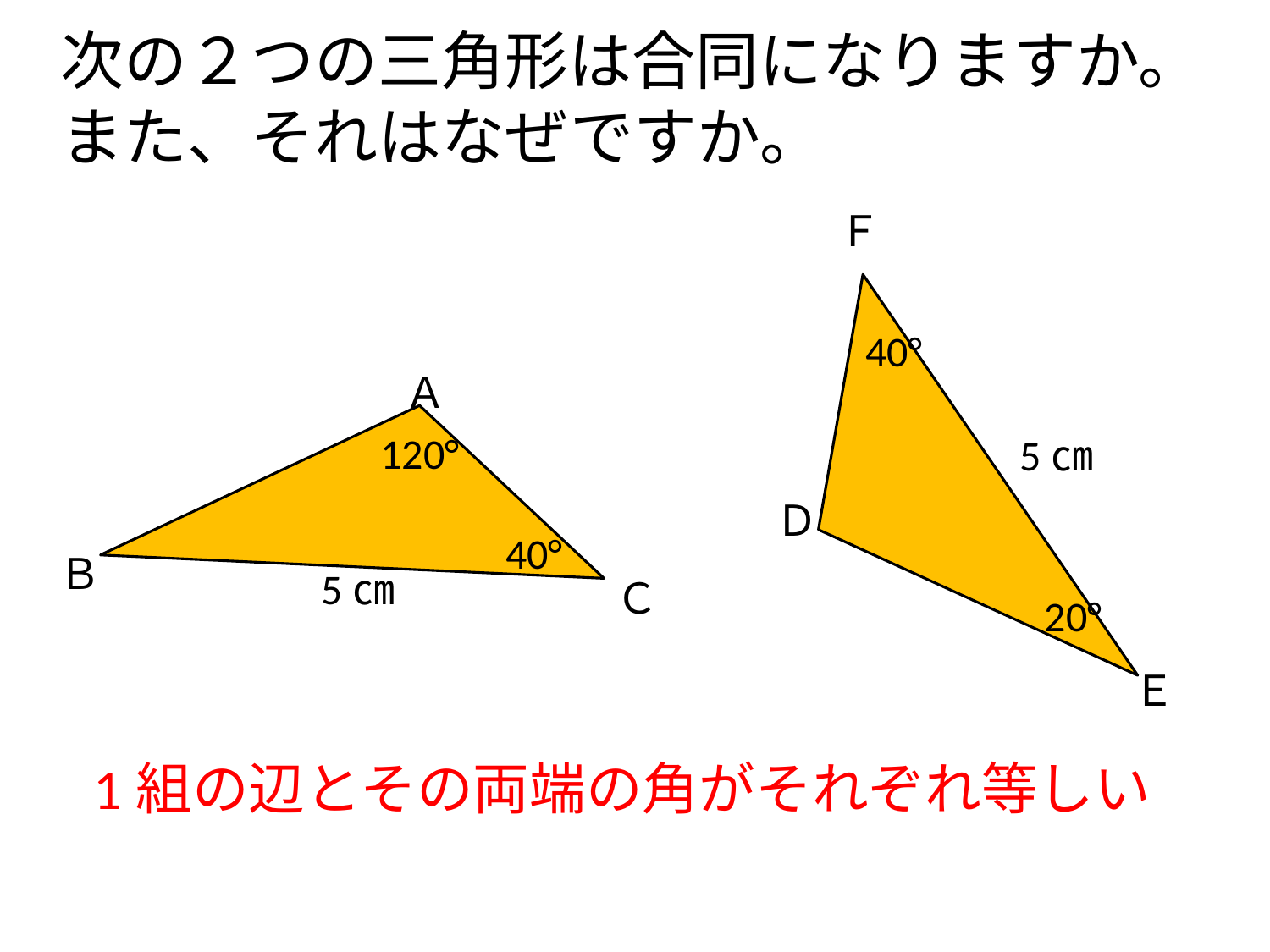

次の２つの三角形は合同になりますか。また、それはなぜですか。
40°
Ａ

Ｃ
Ｂ
Ｄ

Ｆ
Ｅ
120°
5㎝
40°
5㎝
20°
1組の辺とその両端の角がそれぞれ等しい